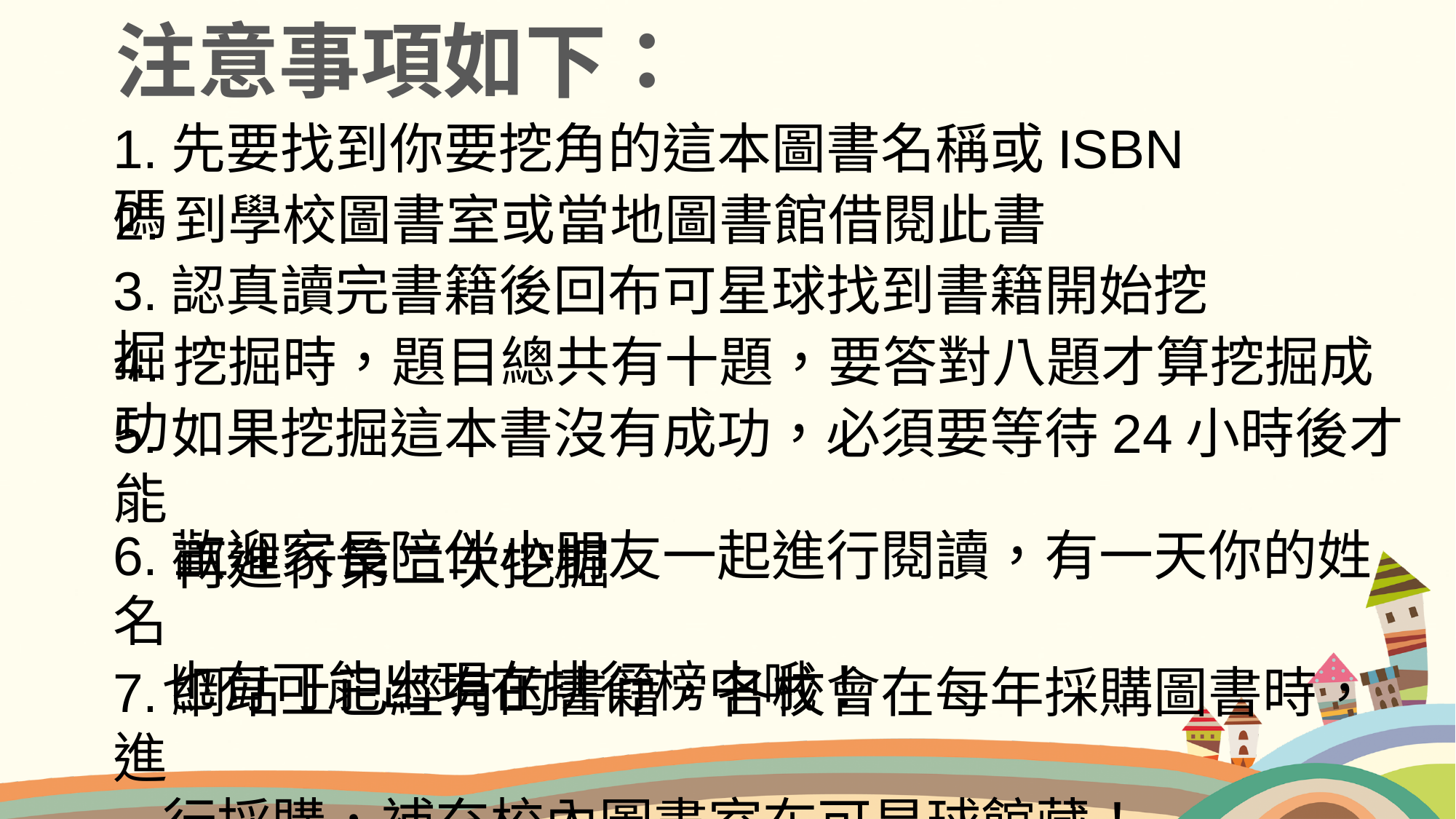

注意事項如下：
1.先要找到你要挖角的這本圖書名稱或ISBN碼
2.到學校圖書室或當地圖書館借閱此書
3.認真讀完書籍後回布可星球找到書籍開始挖掘
4.挖掘時，題目總共有十題，要答對八題才算挖掘成功
5.如果挖掘這本書沒有成功，必須要等待24小時後才能
    再進行第二次挖掘
6.歡迎家長陪伴小朋友一起進行閱讀，有一天你的姓名
   也有可能出現在排行榜中哦！
7.網站上已經有的書籍，各校會在每年採購圖書時，進
   行採購，補充校內圖書室布可星球館藏！